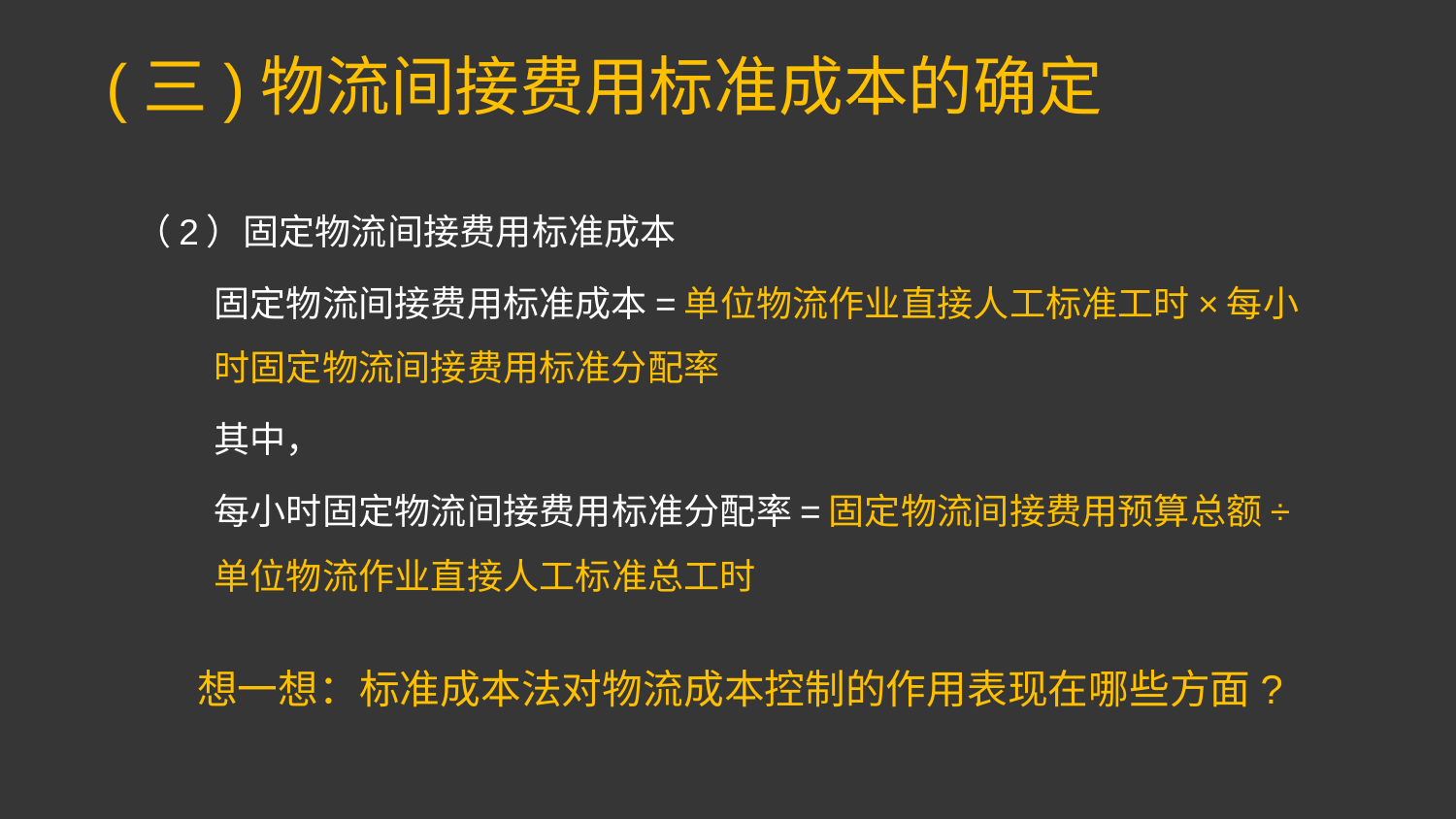

(三)物流间接费用标准成本的确定
（2）固定物流间接费用标准成本
固定物流间接费用标准成本=单位物流作业直接人工标准工时×每小时固定物流间接费用标准分配率
其中，
每小时固定物流间接费用标准分配率=固定物流间接费用预算总额÷单位物流作业直接人工标准总工时
想一想：标准成本法对物流成本控制的作用表现在哪些方面?